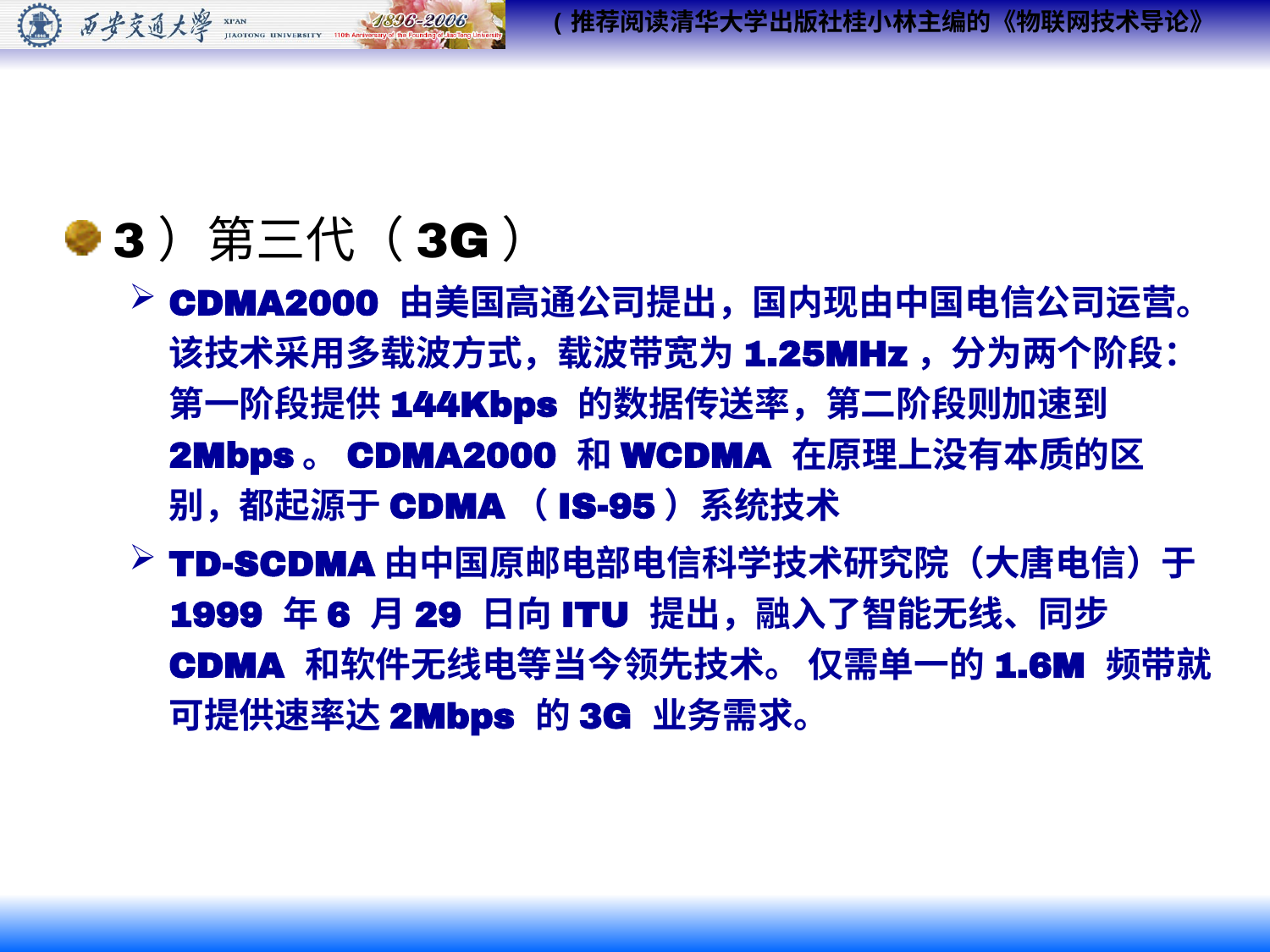

#
3）第三代（3G）
CDMA2000 由美国高通公司提出，国内现由中国电信公司运营。该技术采用多载波方式，载波带宽为1.25MHz，分为两个阶段：第一阶段提供144Kbps 的数据传送率，第二阶段则加速到2Mbps。CDMA2000 和WCDMA 在原理上没有本质的区别，都起源于CDMA（IS-95）系统技术
TD-SCDMA由中国原邮电部电信科学技术研究院（大唐电信）于1999 年6 月29 日向ITU 提出，融入了智能无线、同步CDMA 和软件无线电等当今领先技术。 仅需单一的1.6M 频带就可提供速率达2Mbps 的3G 业务需求。